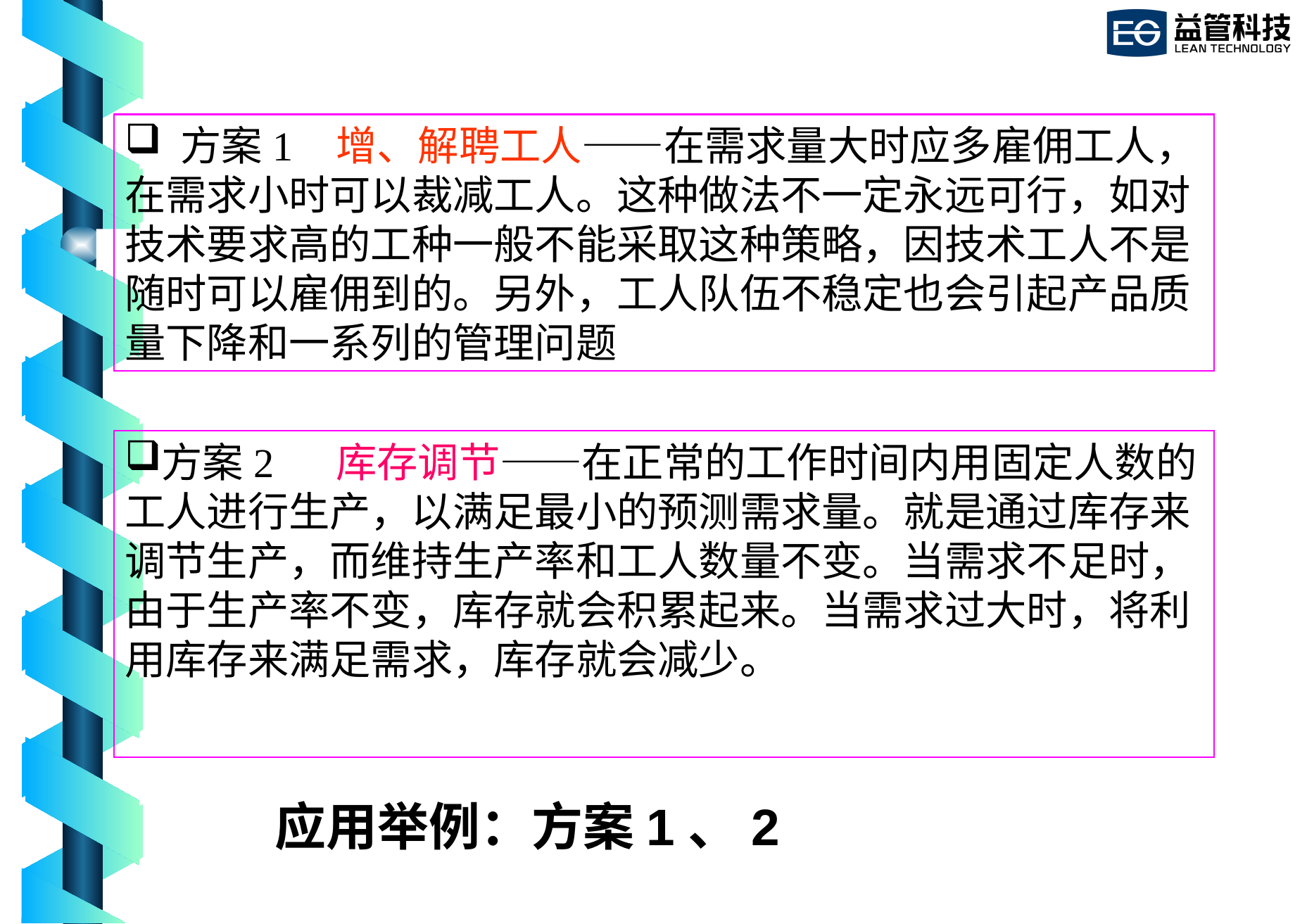

方案1	增、解聘工人——在需求量大时应多雇佣工人，在需求小时可以裁减工人。这种做法不一定永远可行，如对技术要求高的工种一般不能采取这种策略，因技术工人不是随时可以雇佣到的。另外，工人队伍不稳定也会引起产品质量下降和一系列的管理问题
方案2	库存调节——在正常的工作时间内用固定人数的工人进行生产，以满足最小的预测需求量。就是通过库存来调节生产，而维持生产率和工人数量不变。当需求不足时，由于生产率不变，库存就会积累起来。当需求过大时，将利用库存来满足需求，库存就会减少。

# 应用举例：方案1、2